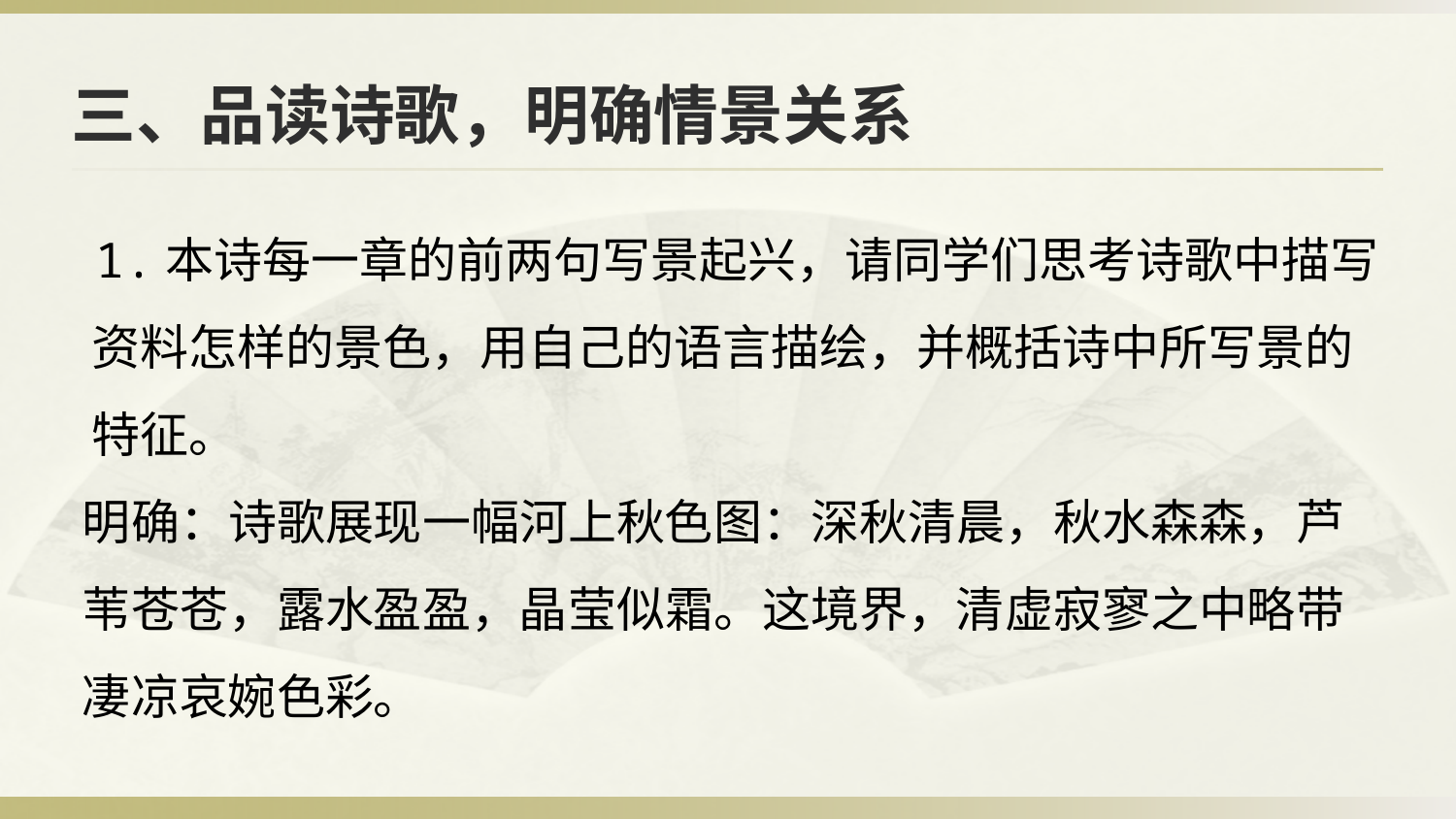

# 三、品读诗歌，明确情景关系
  1.本诗每一章的前两句写景起兴，请同学们思考诗歌中描写资料怎样的景色，用自己的语言描绘，并概括诗中所写景的特征。

明确：诗歌展现一幅河上秋色图：深秋清晨，秋水森森，芦苇苍苍，露水盈盈，晶莹似霜。这境界，清虚寂寥之中略带凄凉哀婉色彩。